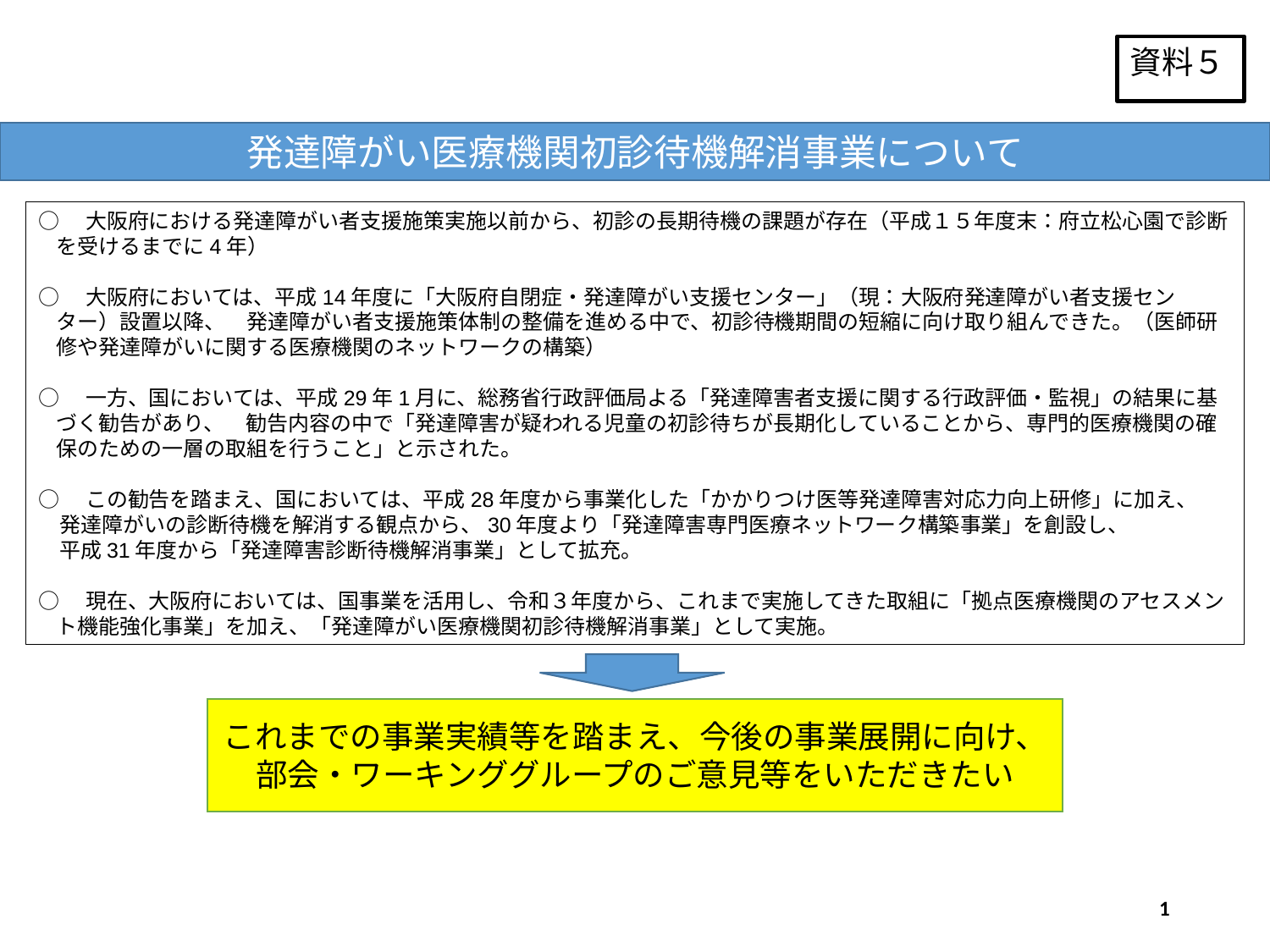

資料５
発達障がい医療機関初診待機解消事業について
○　大阪府における発達障がい者支援施策実施以前から、初診の長期待機の課題が存在（平成１５年度末：府立松心園で診断を受けるまでに4年）

○　大阪府においては、平成14年度に「大阪府自閉症・発達障がい支援センター」（現：大阪府発達障がい者支援センター）設置以降、　発達障がい者支援施策体制の整備を進める中で、初診待機期間の短縮に向け取り組んできた。（医師研修や発達障がいに関する医療機関のネットワークの構築）

○　一方、国においては、平成29年1月に、総務省行政評価局よる「発達障害者支援に関する行政評価・監視」の結果に基づく勧告があり、　勧告内容の中で「発達障害が疑われる児童の初診待ちが長期化していることから、専門的医療機関の確保のための一層の取組を行うこと」と示された。

○　この勧告を踏まえ、国においては、平成28年度から事業化した「かかりつけ医等発達障害対応力向上研修」に加え、
　発達障がいの診断待機を解消する観点から、30年度より「発達障害専門医療ネットワーク構築事業」を創設し、
　平成31年度から「発達障害診断待機解消事業」として拡充。

○　現在、大阪府においては、国事業を活用し、令和３年度から、これまで実施してきた取組に「拠点医療機関のアセスメント機能強化事業」を加え、「発達障がい医療機関初診待機解消事業」として実施。

これまでの事業実績等を踏まえ、今後の事業展開に向け、
部会・ワーキンググループのご意見等をいただきたい
1